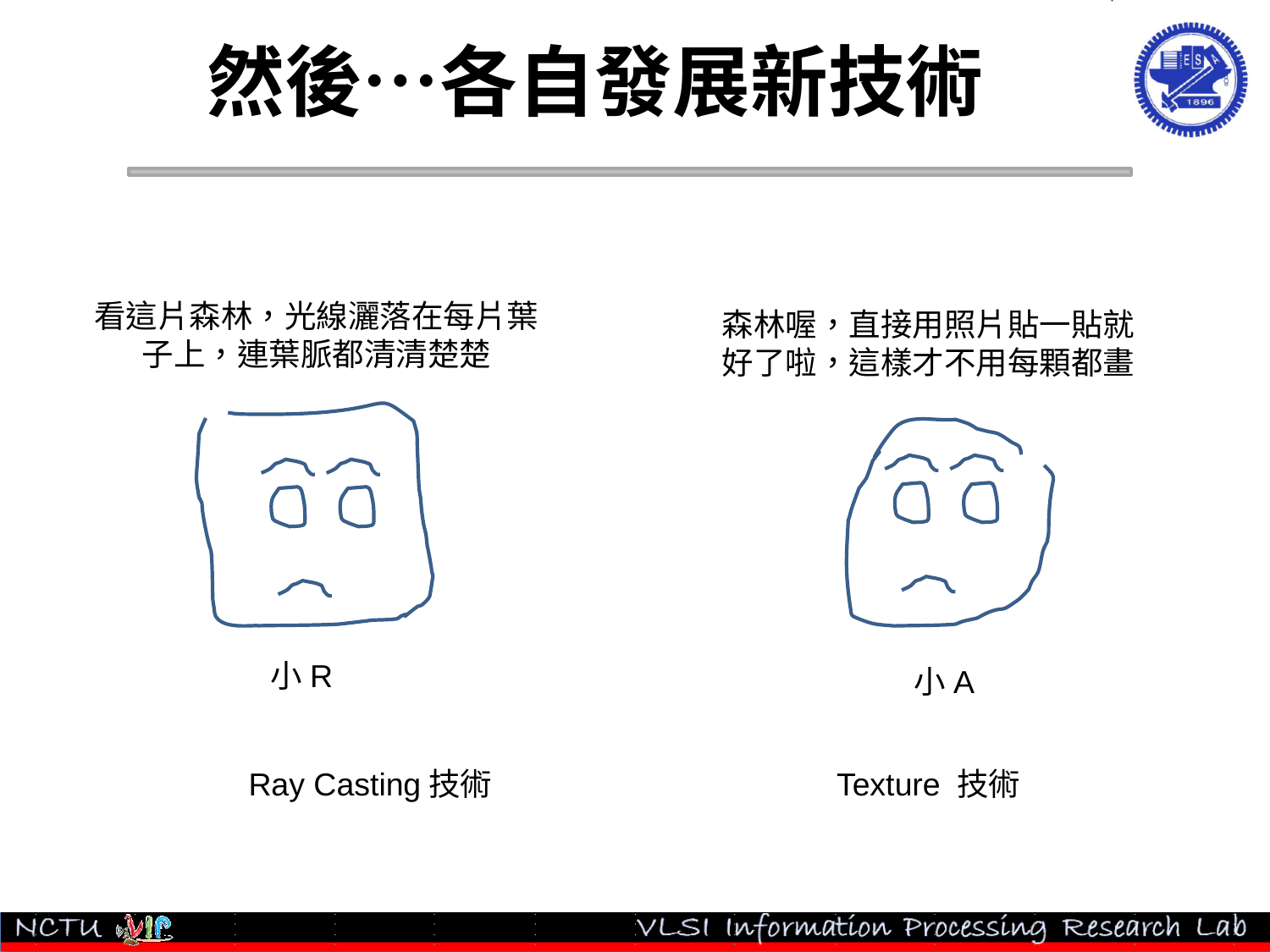

# 然後…各自發展新技術
看這片森林，光線灑落在每片葉子上，連葉脈都清清楚楚
森林喔，直接用照片貼一貼就好了啦，這樣才不用每顆都畫

小R
小A
Ray Casting技術
Texture 技術